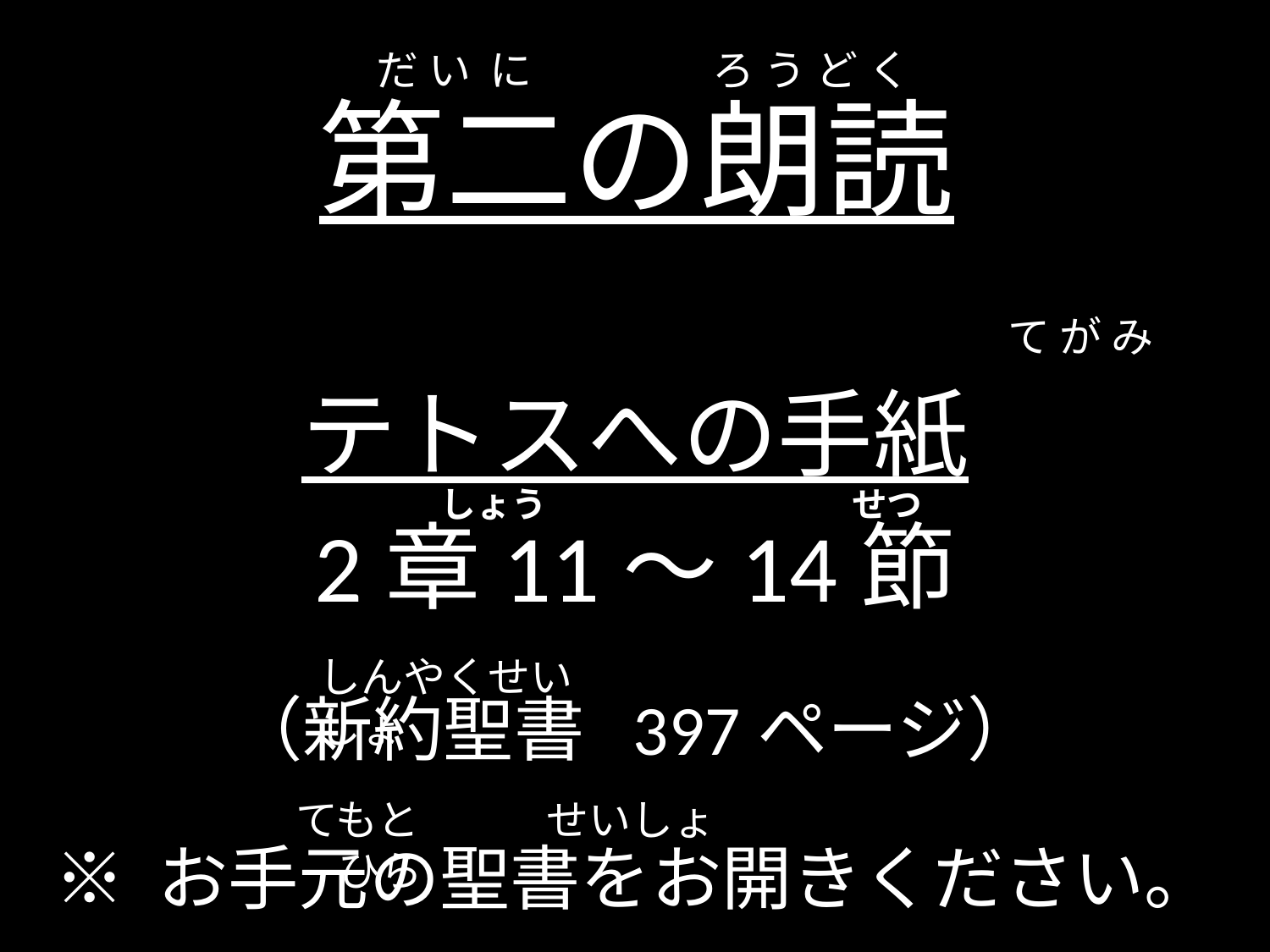

だ い  に                   ろ う ど く
# 第二の朗読
　　　　　　　　　　　　　　 　　　 て が み
テトスへの手紙
2章11～14節

（新約聖書  397ページ）
                       しょう                                      せつ
しんやくせいしょ
てもと　　　せいしょ　　　　ひら
※ お手元の聖書をお開きください。